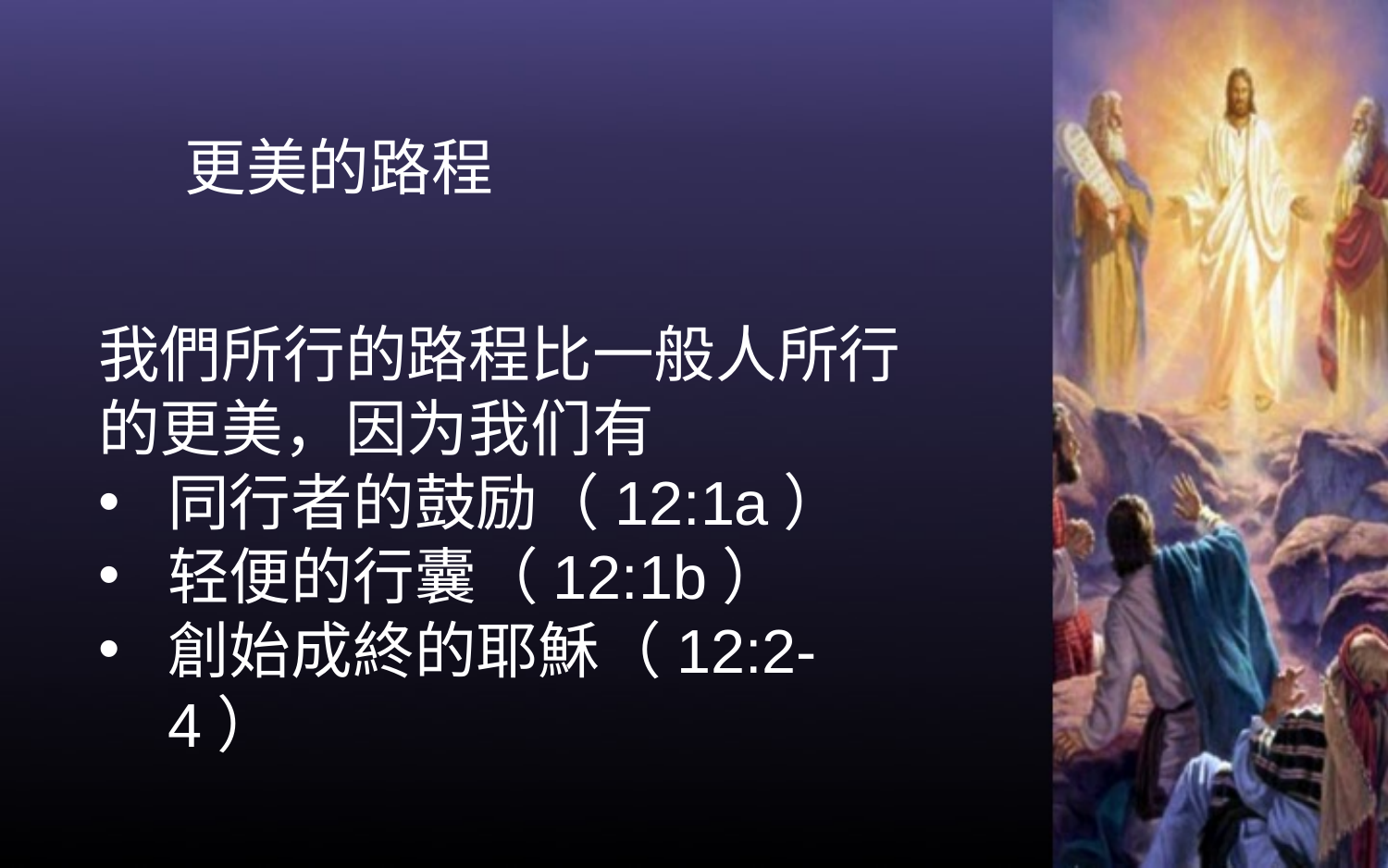

更美的路程
我們所行的路程比一般人所行的更美，因为我们有
同行者的鼓励（12:1a）
轻便的行囊（12:1b）
創始成終的耶穌（12:2-4）